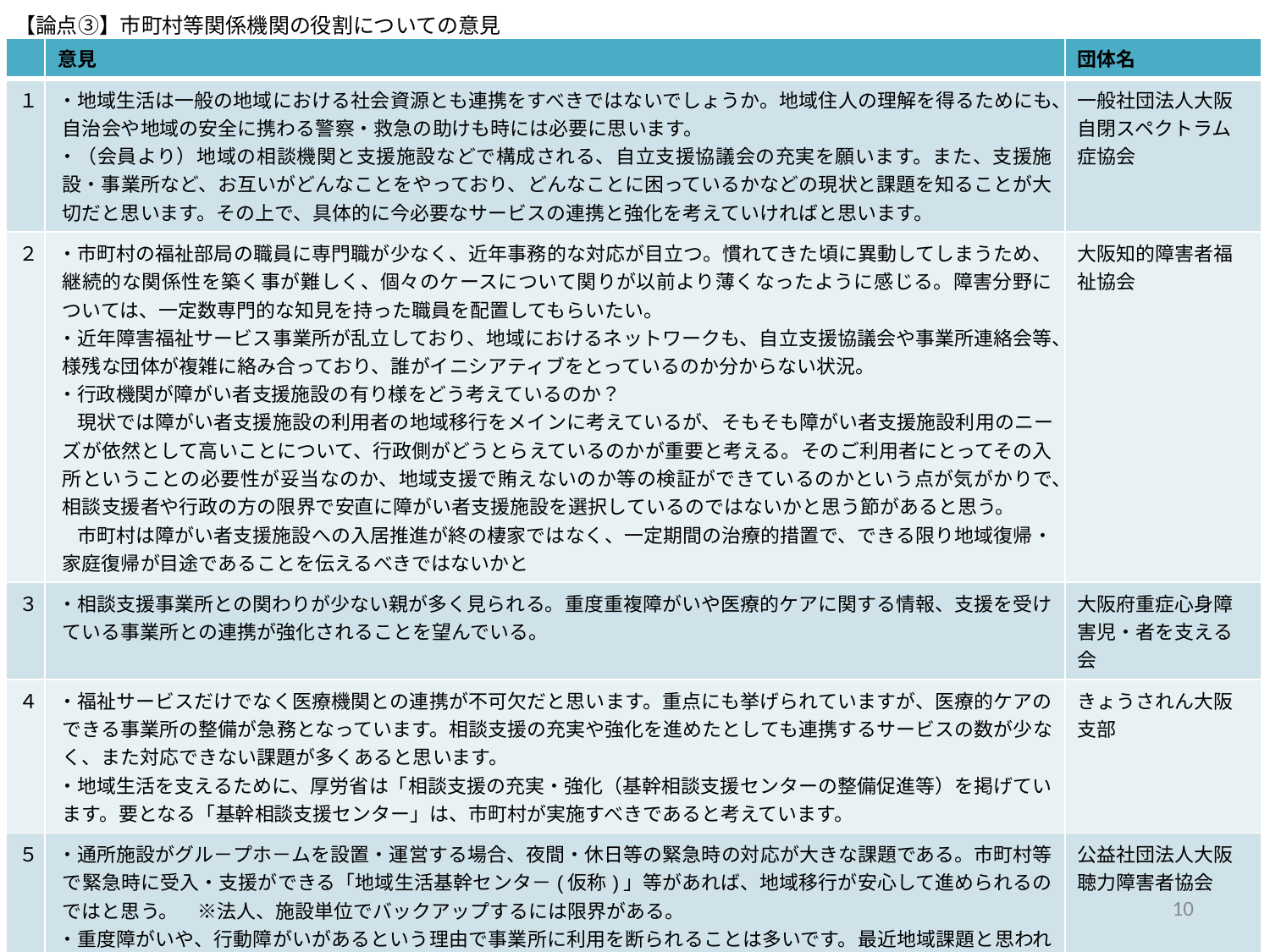

【論点➂】市町村等関係機関の役割についての意見
|  | 意見 | 団体名 |
| --- | --- | --- |
| １ | ・地域生活は一般の地域における社会資源とも連携をすべきではないでしょうか。地域住人の理解を得るためにも、自治会や地域の安全に携わる警察・救急の助けも時には必要に思います。 ・（会員より）地域の相談機関と支援施設などで構成される、自立支援協議会の充実を願います。また、支援施設・事業所など、お互いがどんなことをやっており、どんなことに困っているかなどの現状と課題を知ることが大切だと思います。その上で、具体的に今必要なサービスの連携と強化を考えていければと思います。 | 一般社団法人大阪自閉スペクトラム症協会 |
| ２ | ・市町村の福祉部局の職員に専門職が少なく、近年事務的な対応が目立つ。慣れてきた頃に異動してしまうため、継続的な関係性を築く事が難しく、個々のケースについて関りが以前より薄くなったように感じる。障害分野については、一定数専門的な知見を持った職員を配置してもらいたい。 ・近年障害福祉サービス事業所が乱立しており、地域におけるネットワークも、自立支援協議会や事業所連絡会等、様残な団体が複雑に絡み合っており、誰がイニシアティブをとっているのか分からない状況。 ・行政機関が障がい者支援施設の有り様をどう考えているのか？ 　現状では障がい者支援施設の利用者の地域移行をメインに考えているが、そもそも障がい者支援施設利用のニーズが依然として高いことについて、行政側がどうとらえているのかが重要と考える。そのご利用者にとってその入所ということの必要性が妥当なのか、地域支援で賄えないのか等の検証ができているのかという点が気がかりで、相談支援者や行政の方の限界で安直に障がい者支援施設を選択しているのではないかと思う節があると思う。 　市町村は障がい者支援施設への入居推進が終の棲家ではなく、一定期間の治療的措置で、できる限り地域復帰・家庭復帰が目途であることを伝えるべきではないかと | 大阪知的障害者福祉協会 |
| ３ | ・相談支援事業所との関わりが少ない親が多く見られる。重度重複障がいや医療的ケアに関する情報、支援を受けている事業所との連携が強化されることを望んでいる。 | 大阪府重症心身障害児・者を支える会 |
| ４ | ・福祉サービスだけでなく医療機関との連携が不可欠だと思います。重点にも挙げられていますが、医療的ケアのできる事業所の整備が急務となっています。相談支援の充実や強化を進めたとしても連携するサービスの数が少なく、また対応できない課題が多くあると思います。　 ・地域生活を支えるために、厚労省は「相談支援の充実・強化（基幹相談支援センターの整備促進等）を掲げています。要となる「基幹相談支援センター」は、市町村が実施すべきであると考えています。 | きょうされん大阪支部 |
| ５ | ・通所施設がグル－プホ－ムを設置・運営する場合、夜間・休日等の緊急時の対応が大きな課題である。市町村等で緊急時に受入・支援ができる「地域生活基幹センタ－(仮称)」等があれば、地域移行が安心して進められるのではと思う。　※法人、施設単位でバックアップするには限界がある。　 ・重度障がいや、行動障がいがあるという理由で事業所に利用を断られることは多いです。最近地域課題と思われることが、グループホーム入居者の高齢化問題で、グループホームでは支えきれない、支援力がないという理由で契約を終了されることもでてきています。 　基幹相談支援センターの業務として、成年後見制度や地域移行支援、虐待防止の研修・講演会を開催し、地域住民や事業所に向けて啓発は行っていますが、現場の支援する力や技術、人員が整わないので、支えきることが難しくなっています。 | 公益社団法人大阪聴力障害者協会 |
10